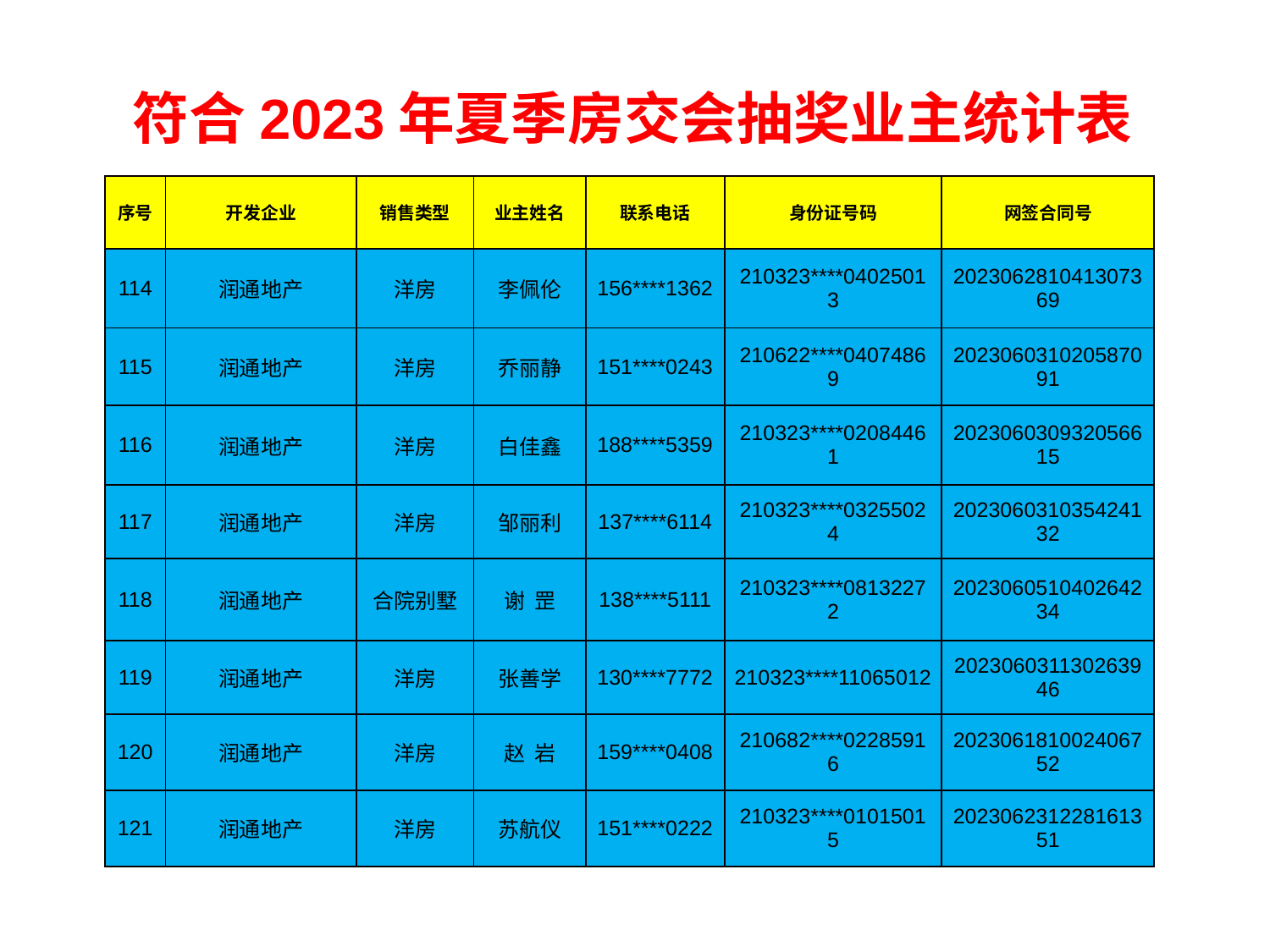

符合2023年夏季房交会抽奖业主统计表
| 序号 | 开发企业 | 销售类型 | 业主姓名 | 联系电话 | 身份证号码 | 网签合同号 |
| --- | --- | --- | --- | --- | --- | --- |
| 114 | 润通地产 | 洋房 | 李佩伦 | 156\*\*\*\*1362 | 210323\*\*\*\*04025013 | 202306281041307369 |
| 115 | 润通地产 | 洋房 | 乔丽静 | 151\*\*\*\*0243 | 210622\*\*\*\*04074869 | 202306031020587091 |
| 116 | 润通地产 | 洋房 | 白佳鑫 | 188\*\*\*\*5359 | 210323\*\*\*\*02084461 | 202306030932056615 |
| 117 | 润通地产 | 洋房 | 邹丽利 | 137\*\*\*\*6114 | 210323\*\*\*\*03255024 | 202306031035424132 |
| 118 | 润通地产 | 合院别墅 | 谢 罡 | 138\*\*\*\*5111 | 210323\*\*\*\*08132272 | 202306051040264234 |
| 119 | 润通地产 | 洋房 | 张善学 | 130\*\*\*\*7772 | 210323\*\*\*\*11065012 | 202306031130263946 |
| 120 | 润通地产 | 洋房 | 赵 岩 | 159\*\*\*\*0408 | 210682\*\*\*\*02285916 | 202306181002406752 |
| 121 | 润通地产 | 洋房 | 苏航仪 | 151\*\*\*\*0222 | 210323\*\*\*\*01015015 | 202306231228161351 |